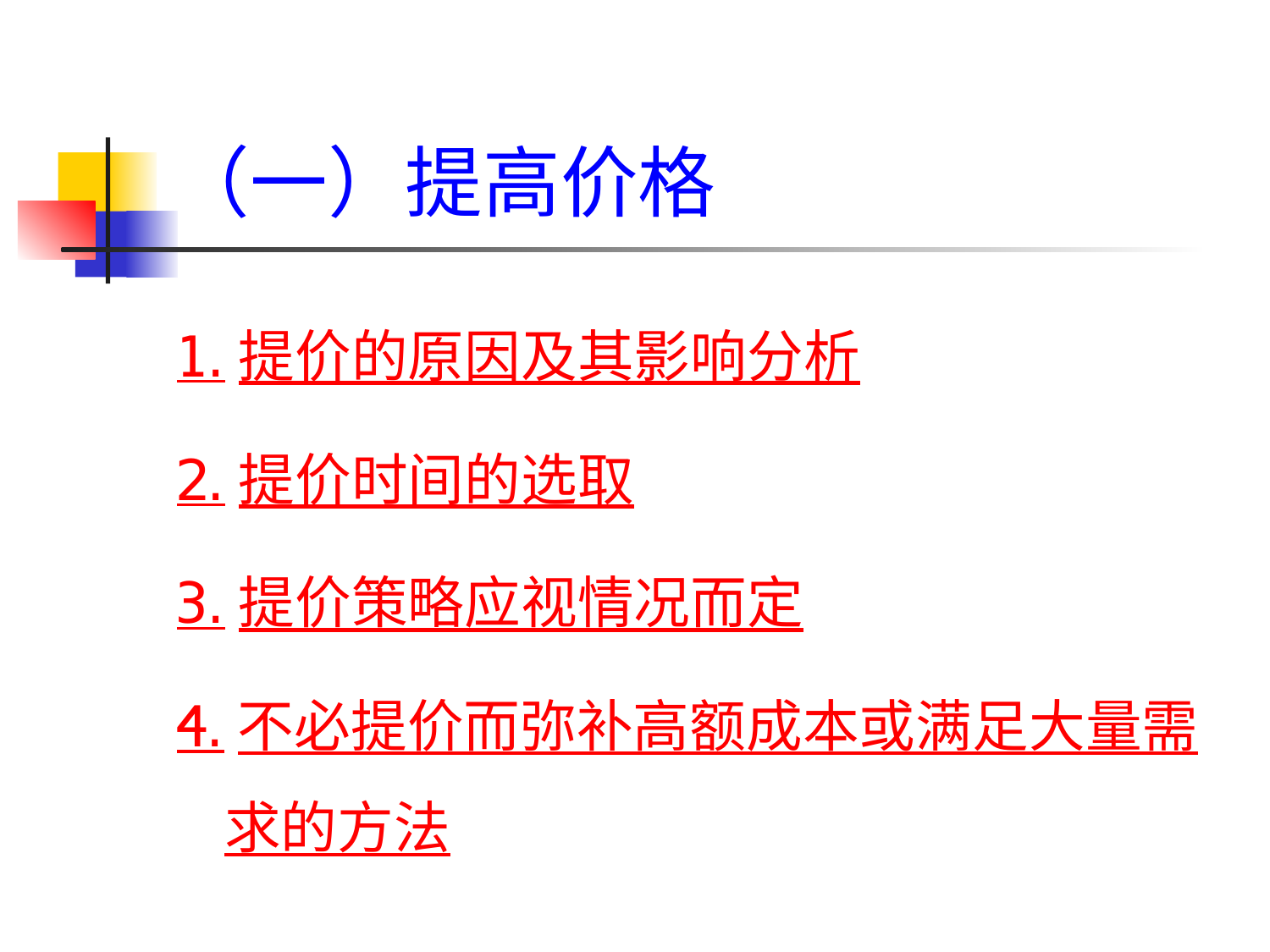

# （一）提高价格
1.提价的原因及其影响分析
2.提价时间的选取
3.提价策略应视情况而定
4.不必提价而弥补高额成本或满足大量需求的方法
64